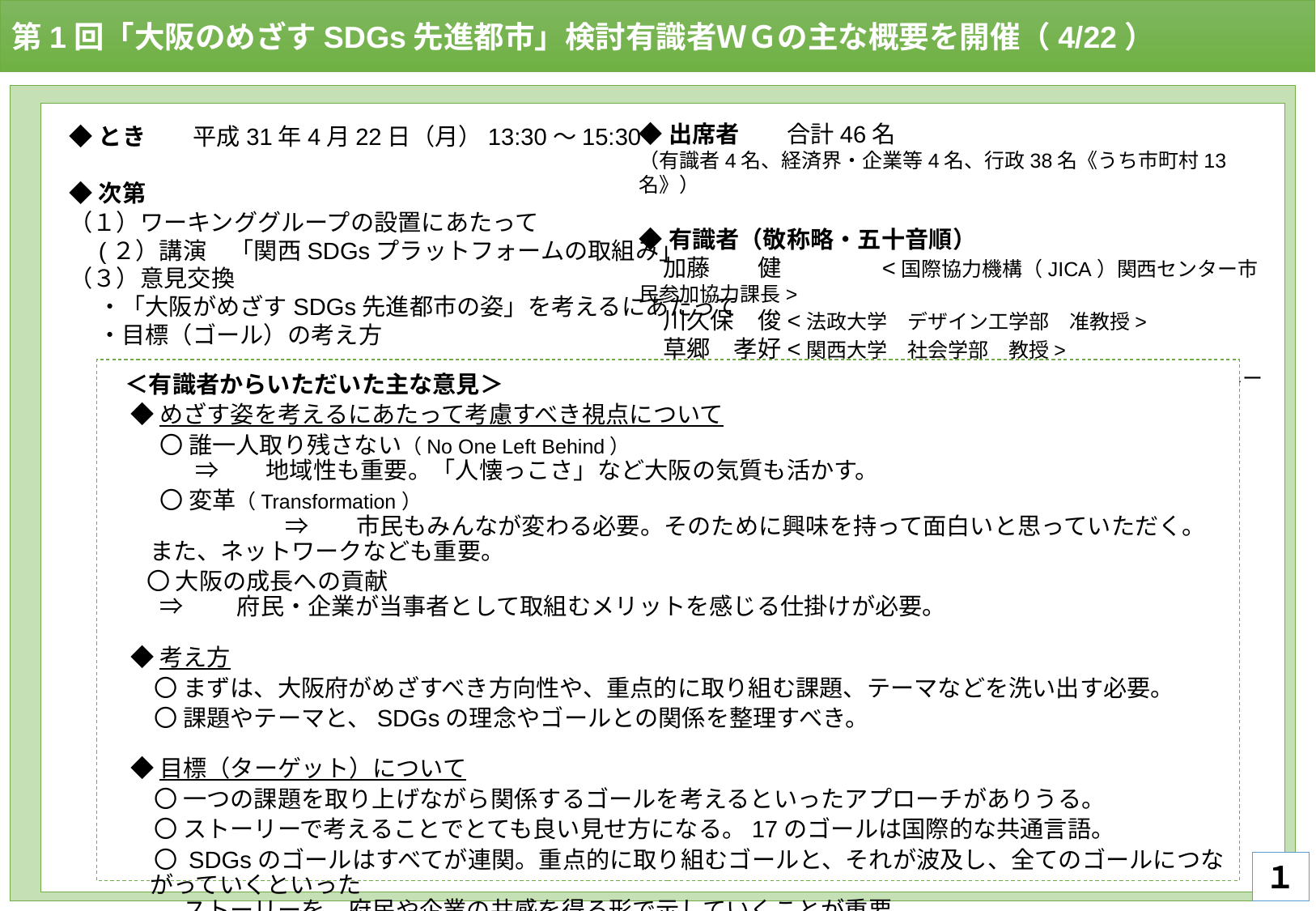

第1回「大阪のめざすSDGs先進都市」検討有識者ＷＧの主な概要を開催（4/22）

◆とき　　平成31年4月22日（月）13:30～15:30

◆次第
（１）ワーキンググループの設置にあたって
　(２）講演　「関西SDGsプラットフォームの取組み」
（３）意見交換
　 ・「大阪がめざすSDGs先進都市の姿」を考えるにあたって
　 ・目標（ゴール）の考え方

◆出席者　　合計46名
（有識者4名、経済界・企業等4名、行政38名《うち市町村13名》）

◆有識者（敬称略・五十音順）
　加藤　　健	<国際協力機構（JICA）関西センター市民参加協力課長>
　川久保　俊<法政大学　デザイン工学部　准教授>
　草郷　孝好<関西大学　社会学部　教授>
　村上　　芽	<株式会社日本総合研究所　シニアマネージャー>

＜有識者からいただいた主な意見＞
 ◆めざす姿を考えるにあたって考慮すべき視点について
 　〇 誰一人取り残さない（No One Left Behind）
 　　　⇒　　地域性も重要。「人懐っこさ」など大阪の気質も活かす。
 　〇 変革（Transformation）
　 	   ⇒　　市民もみんなが変わる必要。そのために興味を持って面白いと思っていただく。また、ネットワークなども重要。
   〇 大阪の成長への貢献
	  ⇒　　府民・企業が当事者として取組むメリットを感じる仕掛けが必要。

 ◆考え方
　 〇 まずは、大阪府がめざすべき方向性や、重点的に取り組む課題、テーマなどを洗い出す必要。
　 〇 課題やテーマと、SDGsの理念やゴールとの関係を整理すべき。

 ◆目標（ターゲット）について
　 〇 一つの課題を取り上げながら関係するゴールを考えるといったアプローチがありうる。
　 〇 ストーリーで考えることでとても良い見せ方になる。17のゴールは国際的な共通言語。
　 〇 SDGsのゴールはすべてが連関。重点的に取り組むゴールと、それが波及し、全てのゴールにつながっていくといった
　　  ストーリーを、府民や企業の共感を得る形で示していくことが重要。
１